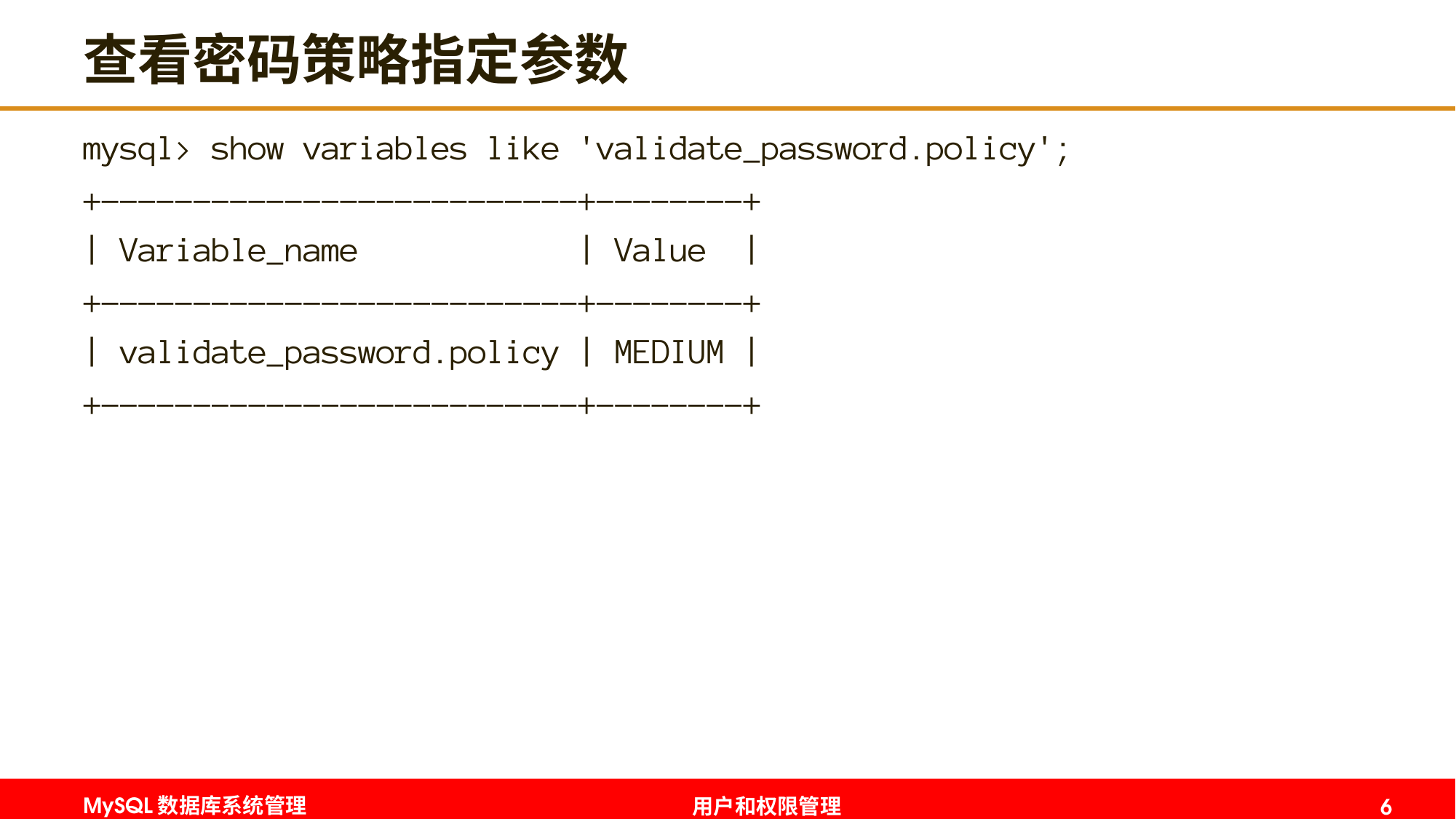

# 查看密码策略指定参数
mysql> show variables like 'validate_password.policy';
+--------------------------+--------+
| Variable_name            | Value  |
+--------------------------+--------+
| validate_password.policy | MEDIUM |
+--------------------------+--------+